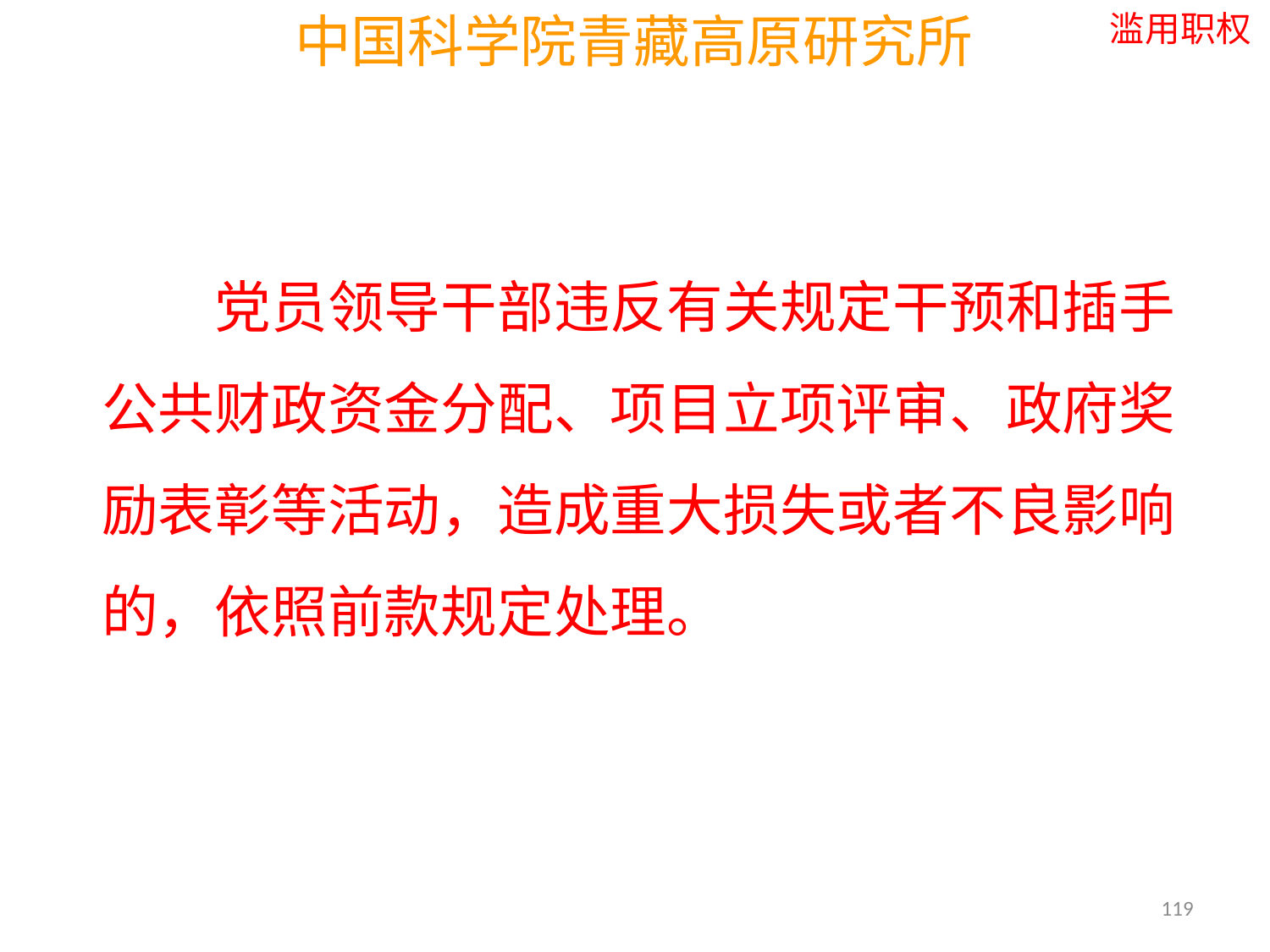

滥用职权
　　党员领导干部违反有关规定干预和插手公共财政资金分配、项目立项评审、政府奖励表彰等活动，造成重大损失或者不良影响的，依照前款规定处理。
119